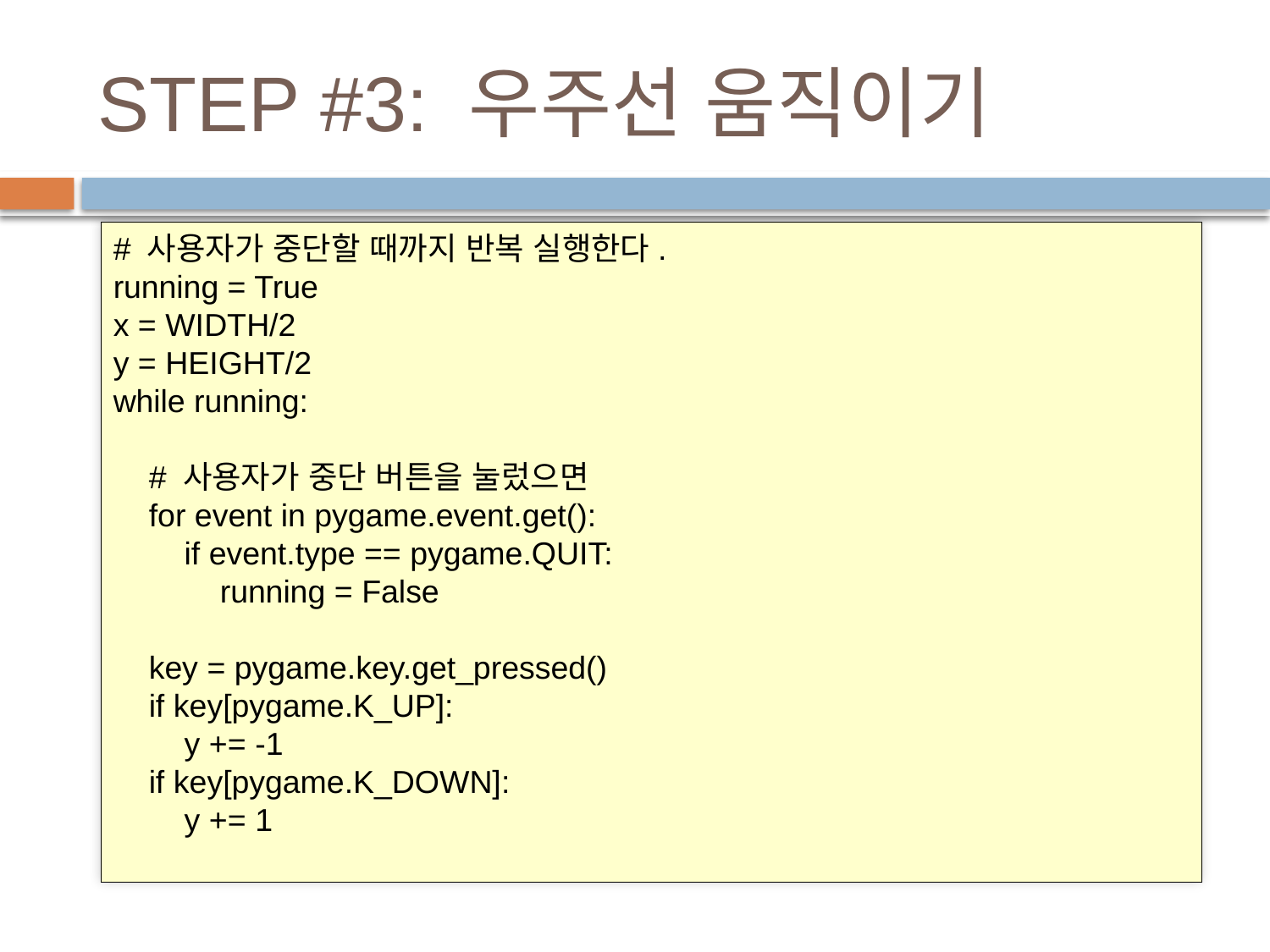

# STEP #3: 우주선 움직이기

# 사용자가 중단할 때까지 반복 실행한다.
running = True
x = WIDTH/2
y = HEIGHT/2
while running:

    # 사용자가 중단 버튼을 눌렀으면
    for event in pygame.event.get():
        if event.type == pygame.QUIT:
            running = False

    key = pygame.key.get_pressed()
    if key[pygame.K_UP]:
        y += -1
    if key[pygame.K_DOWN]:
        y += 1